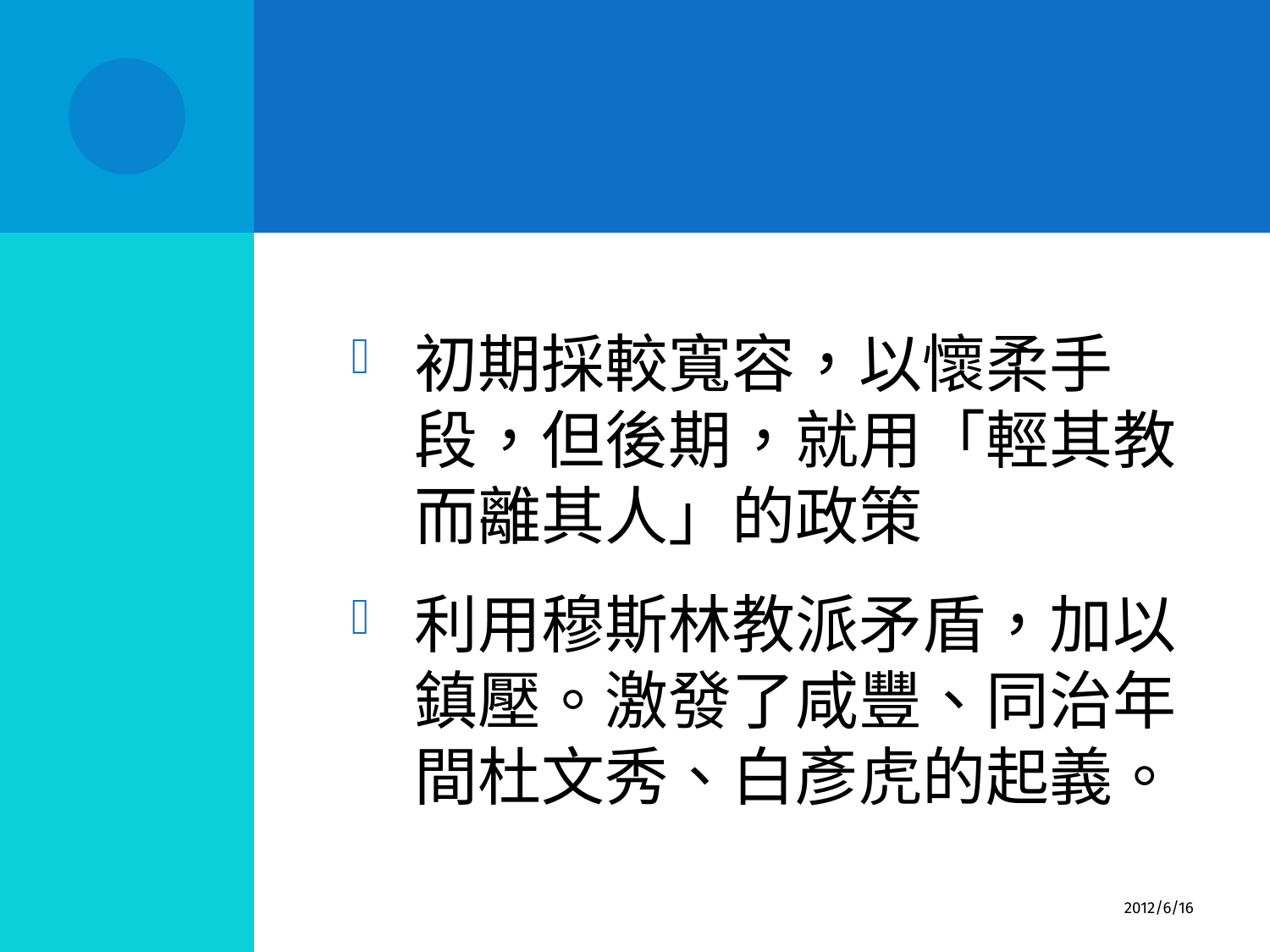

初期採較寬容，以懷柔手段，但後期，就用「輕其教而離其人」的政策
利用穆斯林教派矛盾，加以鎮壓。激發了咸豐、同治年間杜文秀、白彥虎的起義。
2012/6/16